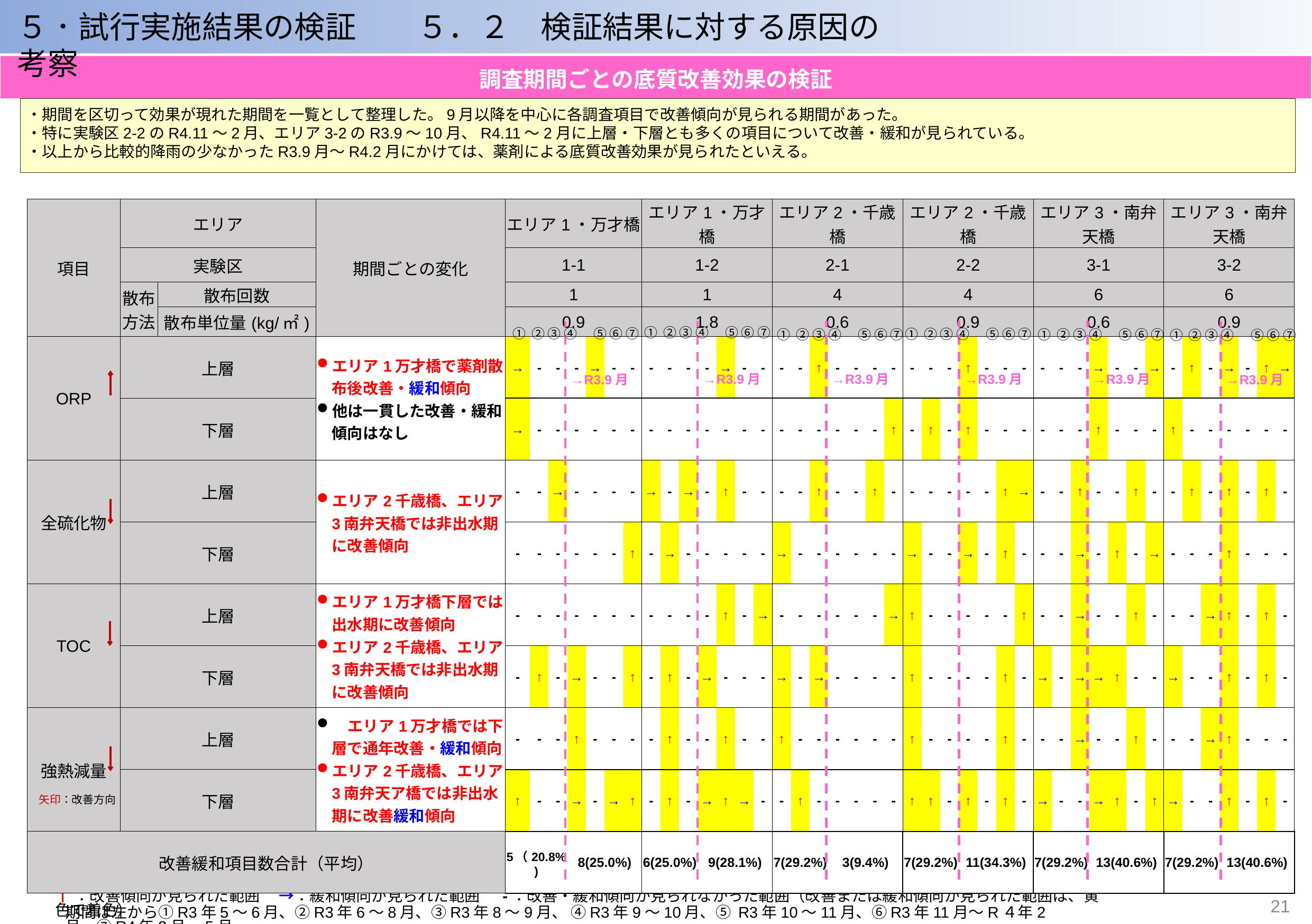

５．試行実施結果の検証　　５．２　検証結果に対する原因の考察
| 調査期間ごとの底質改善効果の検証 |
| --- |
・期間を区切って効果が現れた期間を一覧として整理した。9月以降を中心に各調査項目で改善傾向が見られる期間があった。
・特に実験区2-2のR4.11～2月、エリア3-2のR3.9～10月、R4.11～2月に上層・下層とも多くの項目について改善・緩和が見られている。
・以上から比較的降雨の少なかったR3.9月～R4.2月にかけては、薬剤による底質改善効果が見られたといえる。
| 項目 | エリア |  | 期間ごとの変化 | エリア1・万才橋 |  |  |  |  |  |  | エリア1・万才橋 |  |  |  |  |  |  | エリア2・千歳橋 |  |  |  |  |  |  | エリア2・千歳橋 |  |  |  |  |  |  | エリア3・南弁天橋 |  |  |  |  |  |  | エリア3・南弁天橋 |  |  |  |  |  |  |
| --- | --- | --- | --- | --- | --- | --- | --- | --- | --- | --- | --- | --- | --- | --- | --- | --- | --- | --- | --- | --- | --- | --- | --- | --- | --- | --- | --- | --- | --- | --- | --- | --- | --- | --- | --- | --- | --- | --- | --- | --- | --- | --- | --- | --- | --- |
|  | 実験区 |  |  | 1-1 |  |  |  |  |  |  | 1-2 |  |  |  |  |  |  | 2-1 |  |  |  |  |  |  | 2-2 |  |  |  |  |  |  | 3-1 |  |  |  |  |  |  | 3-2 |  |  |  |  |  |  |
|  | 散布方法 | 散布回数 |  | 1 |  |  |  |  |  |  | 1 |  |  |  |  |  |  | 4 |  |  |  |  |  |  | 4 |  |  |  |  |  |  | 6 |  |  |  |  |  |  | 6 |  |  |  |  |  |  |
|  |  | 散布単位量(kg/㎡) |  | 0.9 |  |  |  |  |  |  | 1.8 |  |  |  |  |  |  | 0.6 |  |  |  |  |  |  | 0.9 |  |  |  |  |  |  | 0.6 |  |  |  |  |  |  | 0.9 |  |  |  |  |  |  |
| ORP | 上層 |  | エリア1万才橋で薬剤散布後改善・緩和傾向 他は一貫した改善・緩和傾向はなし | → | - | - | - | → | - | - | - | - | - | - | → | - | - | - | - | ↑ | - | - | - | - | - | - | - | ↑ | - | - | - | - | - | - | → | - | - | → | - | ↑ | - | → | - | ↑ | → |
|  | 下層 |  |  | → | - | - | - | - | - | - | - | - | - | - | - | - | - | - | - | - | - | - | - | ↑ | - | ↑ | - | ↑ | - | - | - | - | - | - | ↑ | - | - | - | ↑ | - | - | - | - | - | - |
| 全硫化物 | 上層 |  | エリア2千歳橋、エリア3南弁天橋では非出水期に改善傾向 | - | - | → | - | - | - | - | → | - | → | - | ↑ | - | - | - | - | ↑ | - | - | ↑ | - | - | - | - | - | - | ↑ | → | - | - | ↑ | - | - | ↑ | - | - | ↑ | - | ↑ | - | ↑ | - |
|  | 下層 |  |  | - | - | - | - | - | - | ↑ | - | → | - | - | - | - | - | → | - | - | - | - | - | - | → | - | - | → | - | ↑ | - | - | - | → | - | ↑ | - | → | - | - | - | ↑ | - | - | - |
| TOC | 上層 |  | エリア1万才橋下層では出水期に改善傾向 エリア2千歳橋、エリア3南弁天橋では非出水期に改善傾向 | - | - | - | - | - | - | - | - | - | - | - | ↑ | - | → | - | - | - | - | - | - | → | ↑ | - | - | - | - | - | ↑ | - | - | → | - | - | ↑ | - | - | - | → | ↑ | - | ↑ | - |
|  | 下層 |  |  | - | ↑ | - | → | - | - | ↑ | - | ↑ | - | → | - | - | - | → | - | → | - | - | - | - | ↑ | - | - | - | - | ↑ | - | → | - | → | → | ↑ | - | - | → | - | - | ↑ | - | ↑ | - |
| 強熱減量 | 上層 |  | エリア1万才橋では下層で通年改善・緩和傾向 エリア2千歳橋、エリア3南弁天ア橋では非出水期に改善緩和傾向 | - | - | - | ↑ | - | - | - | - | ↑ | - | - | ↑ | - | - | ↑ | - | - | - | - | - | - | ↑ | - | - | - | - | ↑ | - | - | - | → | - | - | ↑ | - | - | - | → | ↑ | - | - | - |
|  | 下層 |  |  | ↑ | - | - | → | - | → | ↑ | - | ↑ | - | → | ↑ | → | - | - | ↑ | - | - | - | - | - | ↑ | ↑ | - | ↑ | - | ↑ | - | → | - | - | → | ↑ | - | ↑ | → | - | - | ↑ | - | ↑ | - |
| 改善緩和項目数合計（平均） |  |  |  | 5（20.8%) |  |  | 8(25.0%) |  |  |  | 6(25.0%) |  |  | 9(28.1%) |  |  |  | 7(29.2%) |  |  | 3(9.4%) |  |  |  | 7(29.2%) |  |  | 11(34.3%) |  |  |  | 7(29.2%) |  |  | 13(40.6%) |  |  |  | 7(29.2%) |  |  | 13(40.6%) |  |  |  |
①  ② ③ ④　⑤ ⑥ ⑦
→R3.9月
→R3.9月
→R3.9月
→R3.9月
→R3.9月
①  ② ③ ④　⑤ ⑥ ⑦
→R3.9月
①  ② ③ ④　⑤ ⑥ ⑦
①  ② ③ ④　⑤ ⑥ ⑦
①  ② ③ ④　⑤ ⑥ ⑦
①  ② ③ ④　⑤ ⑥ ⑦
矢印：改善方向
↑：改善傾向が見られた範囲　 →：緩和傾向が見られた範囲　 -：改善・緩和傾向が見られなかった範囲（改善または緩和傾向が見られた範囲は、黄色で着色）

期間は左から①R3年5～6月、②R3年6～8月、③R3年8～9月、 ④R3年9～10月、⑤ R3年10～11月、⑥R3年11月～R４年2月、⑦R4年2月～5月

21